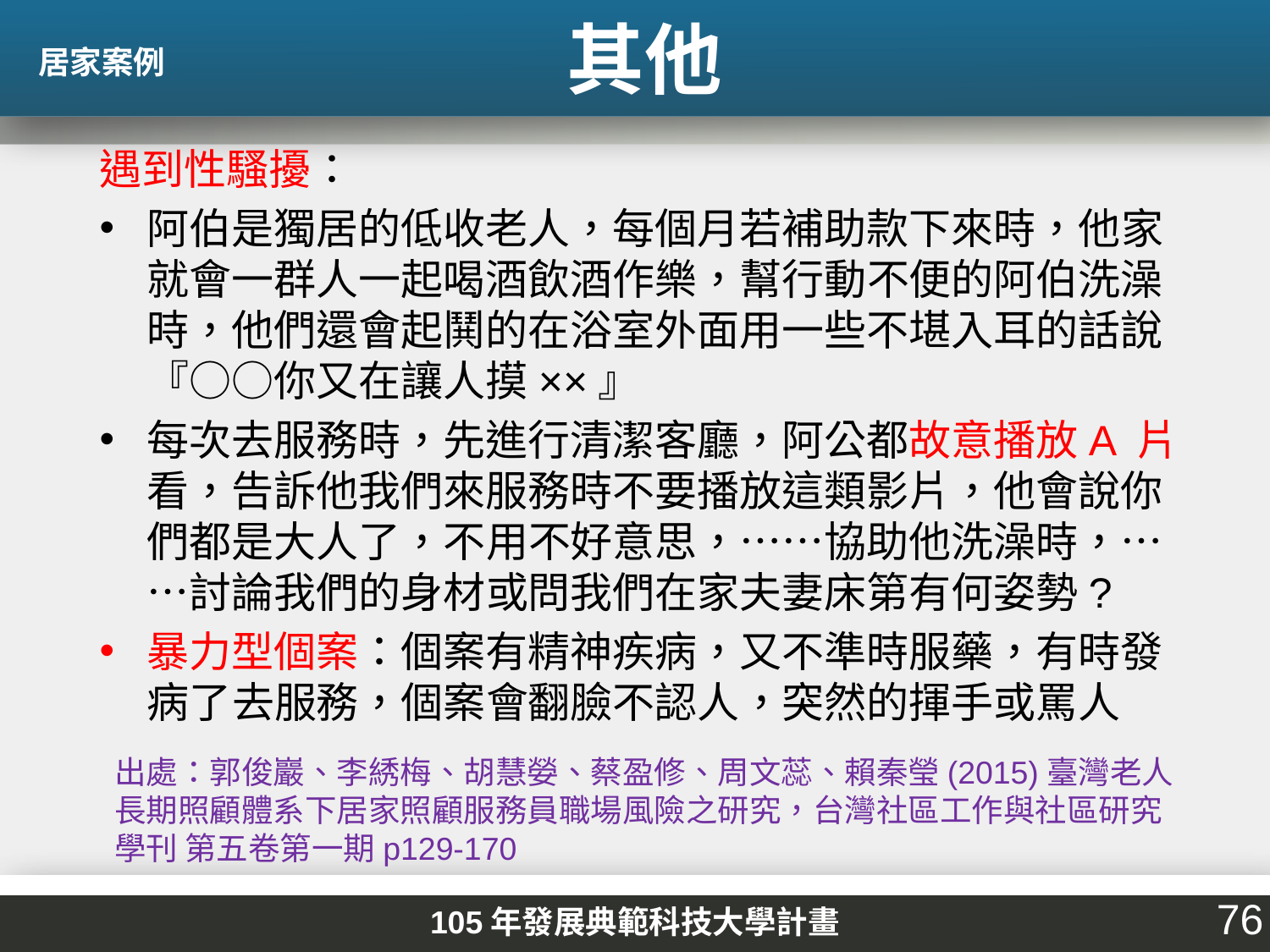

其他
居家案例
遇到性騷擾：
阿伯是獨居的低收老人，每個月若補助款下來時，他家就會一群人一起喝酒飲酒作樂，幫行動不便的阿伯洗澡時，他們還會起鬨的在浴室外面用一些不堪入耳的話說『○○你又在讓人摸××』
每次去服務時，先進行清潔客廳，阿公都故意播放A 片看，告訴他我們來服務時不要播放這類影片，他會說你們都是大人了，不用不好意思，……協助他洗澡時，……討論我們的身材或問我們在家夫妻床第有何姿勢?
暴力型個案：個案有精神疾病，又不準時服藥，有時發病了去服務，個案會翻臉不認人，突然的揮手或罵人
出處：郭俊巖、李綉梅、胡慧嫈、蔡盈修、周文蕊、賴秦瑩(2015)臺灣老人長期照顧體系下居家照顧服務員職場風險之研究，台灣社區工作與社區研究學刊 第五卷第一期p129-170